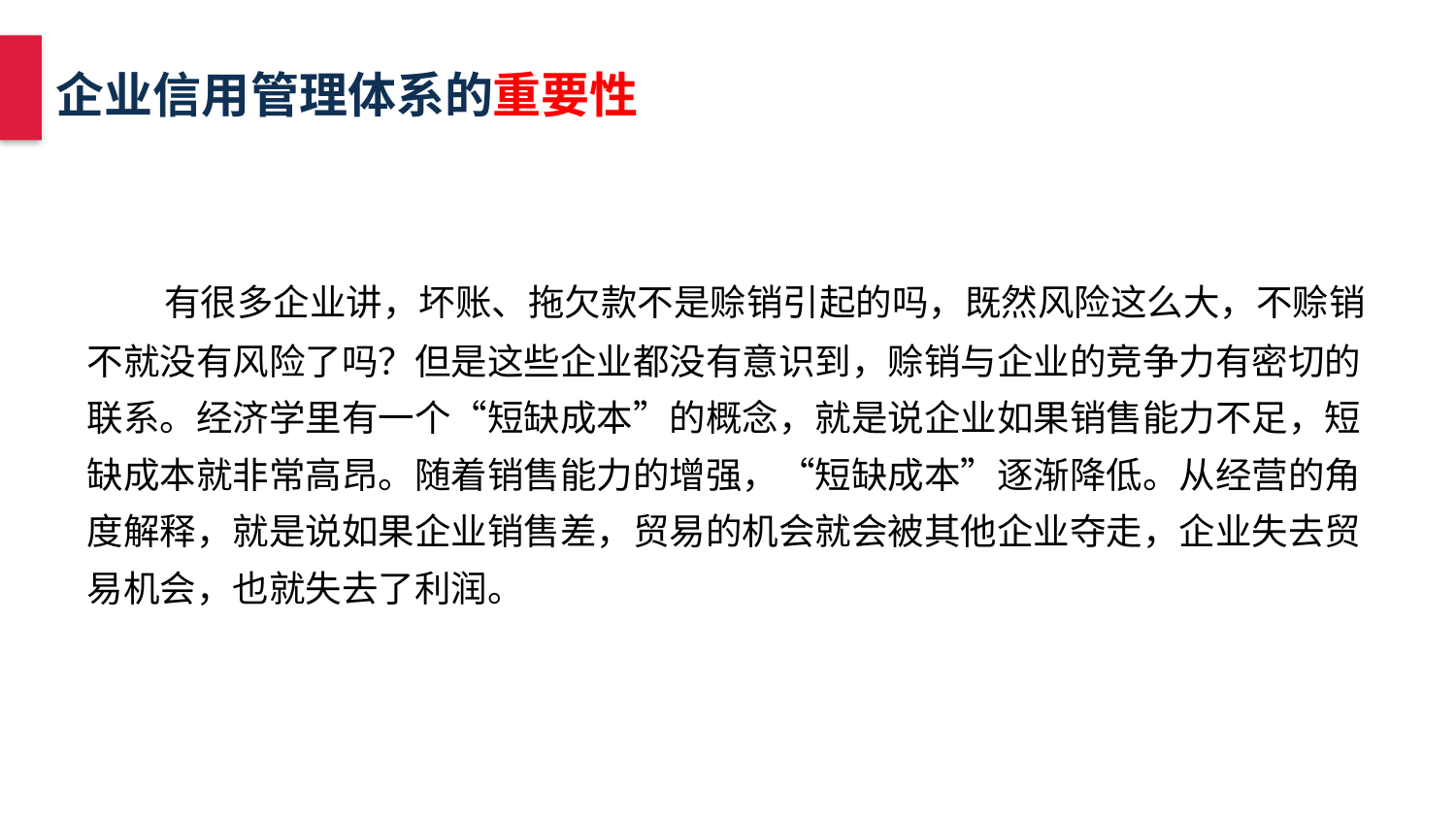

企业信用管理体系的重要性

      有很多企业讲，坏账、拖欠款不是赊销引起的吗，既然风险这么大，不赊销不就没有风险了吗？但是这些企业都没有意识到，赊销与企业的竞争力有密切的联系。经济学里有一个“短缺成本”的概念，就是说企业如果销售能力不足，短缺成本就非常高昂。随着销售能力的增强，“短缺成本”逐渐降低。从经营的角度解释，就是说如果企业销售差，贸易的机会就会被其他企业夺走，企业失去贸易机会，也就失去了利润。